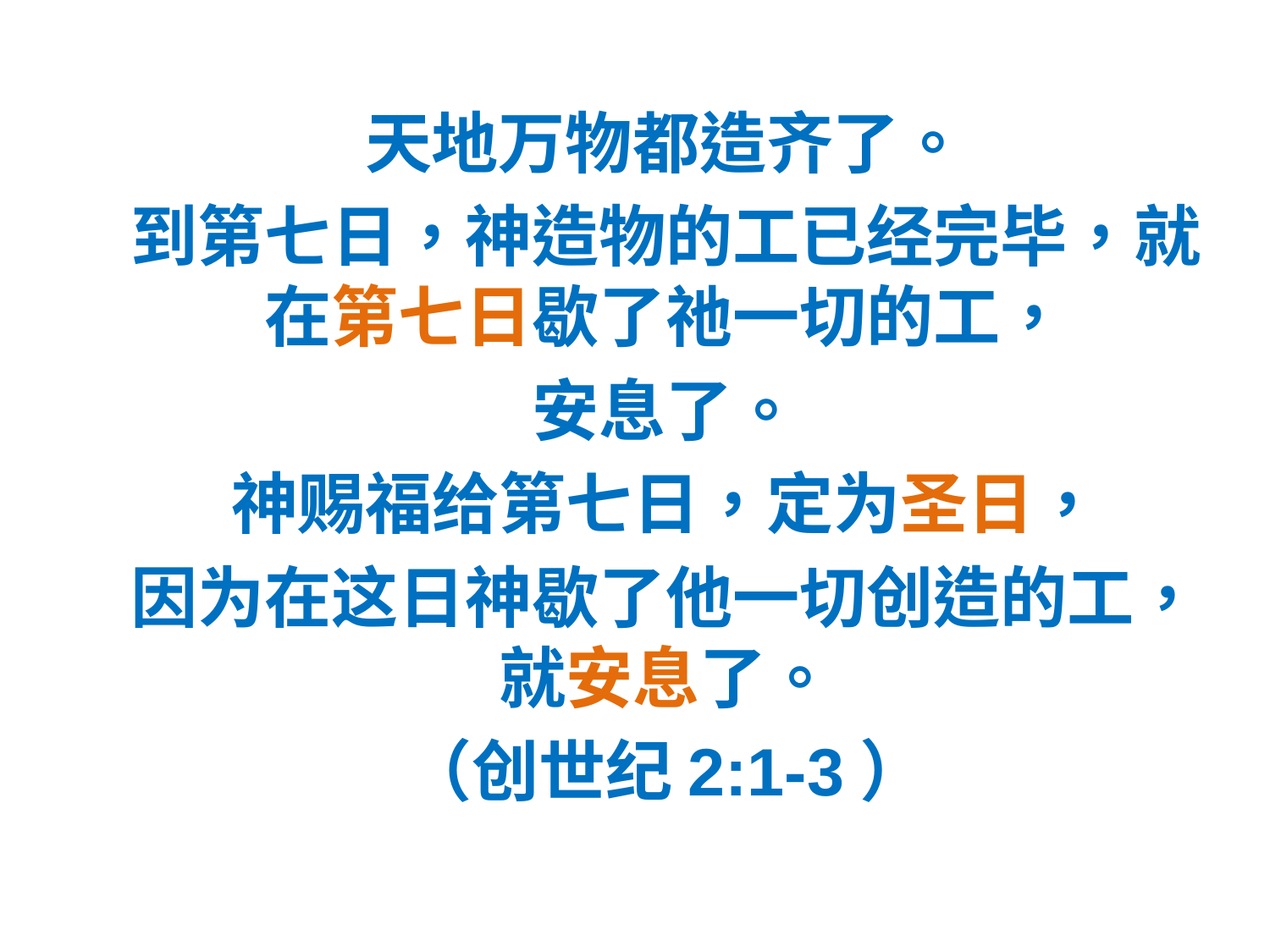

#
天地万物都造齐了。
到第七日，神造物的工已经完毕，就在第七日歇了祂一切的工，
安息了。
神赐福给第七日，定为圣日，
因为在这日神歇了他一切创造的工，就安息了。
（创世纪2:1-3）